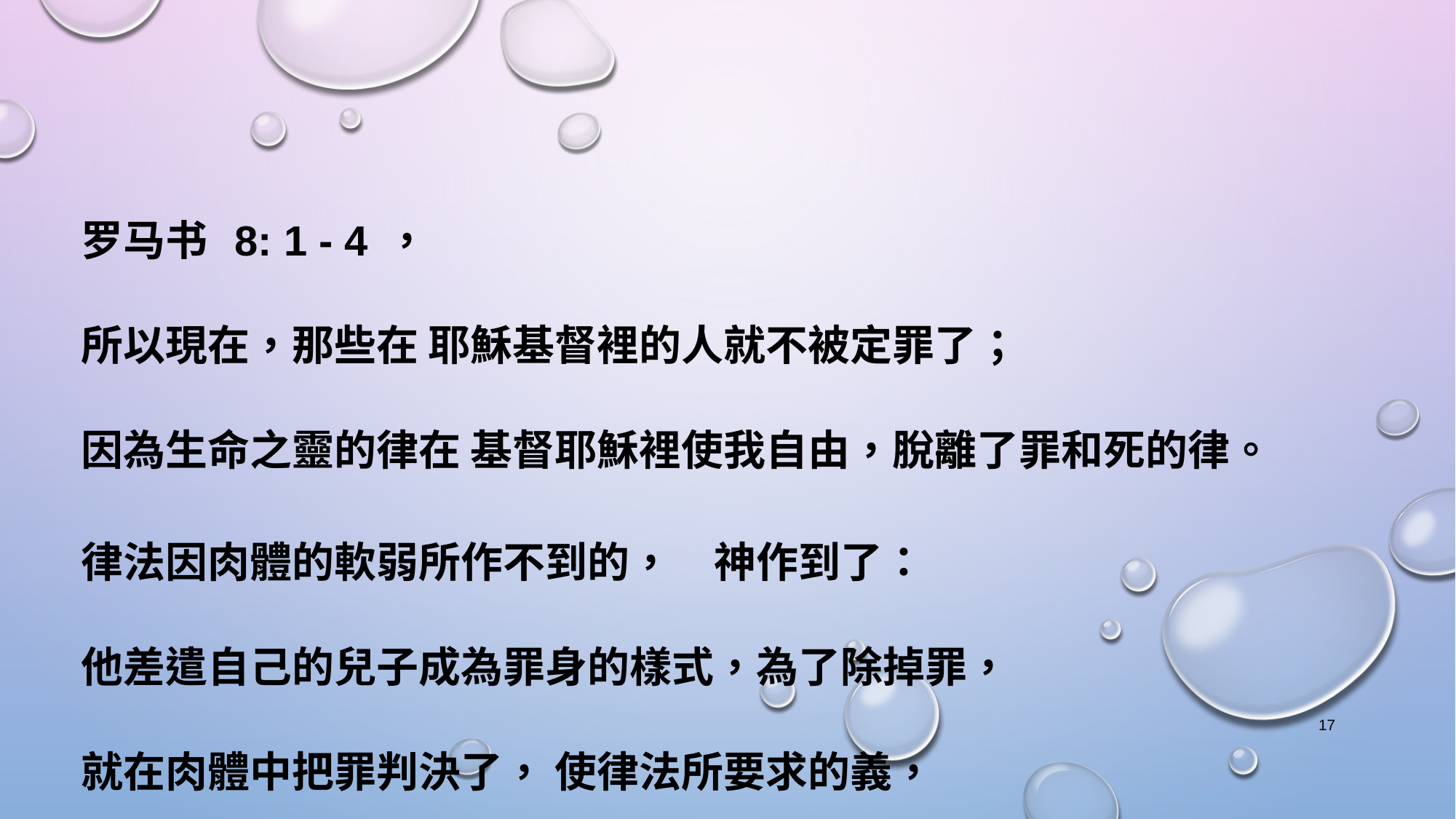

罗马书 8: 1 - 4，
所以現在，那些在 耶穌基督裡的人就不被定罪了；
因為生命之靈的律在 基督耶穌裡使我自由，脫離了罪和死的律。
律法因肉體的軟弱所作不到的，　神作到了：
他差遣自己的兒子成為罪身的樣式，為了除掉罪，
就在肉體中把罪判決了， 使律法所要求的義，
可以在我們這些不隨從肉體而隨從聖靈去行的人身上實現出來。
17